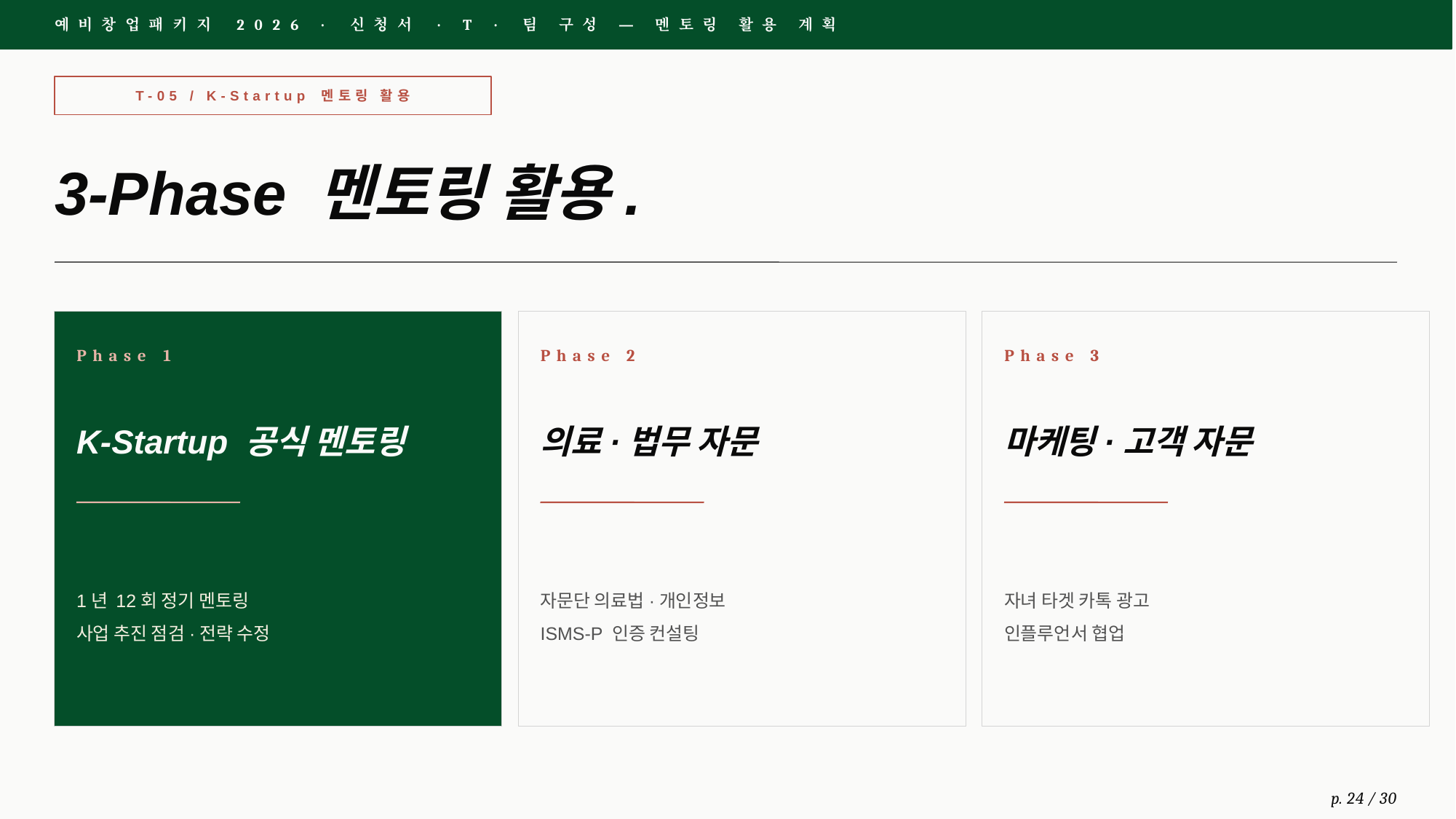

예비창업패키지 2026 · 신청서 · T · 팀 구성 — 멘토링 활용 계획

T-05 / K-Startup 멘토링 활용
3-Phase 멘토링 활용.

Phase 1
Phase 2
Phase 3
K-Startup 공식 멘토링
의료·법무 자문
마케팅·고객 자문

1년 12회 정기 멘토링
사업 추진 점검·전략 수정
자문단 의료법·개인정보
ISMS-P 인증 컨설팅
자녀 타겟 카톡 광고
인플루언서 협업
p. 24 / 30